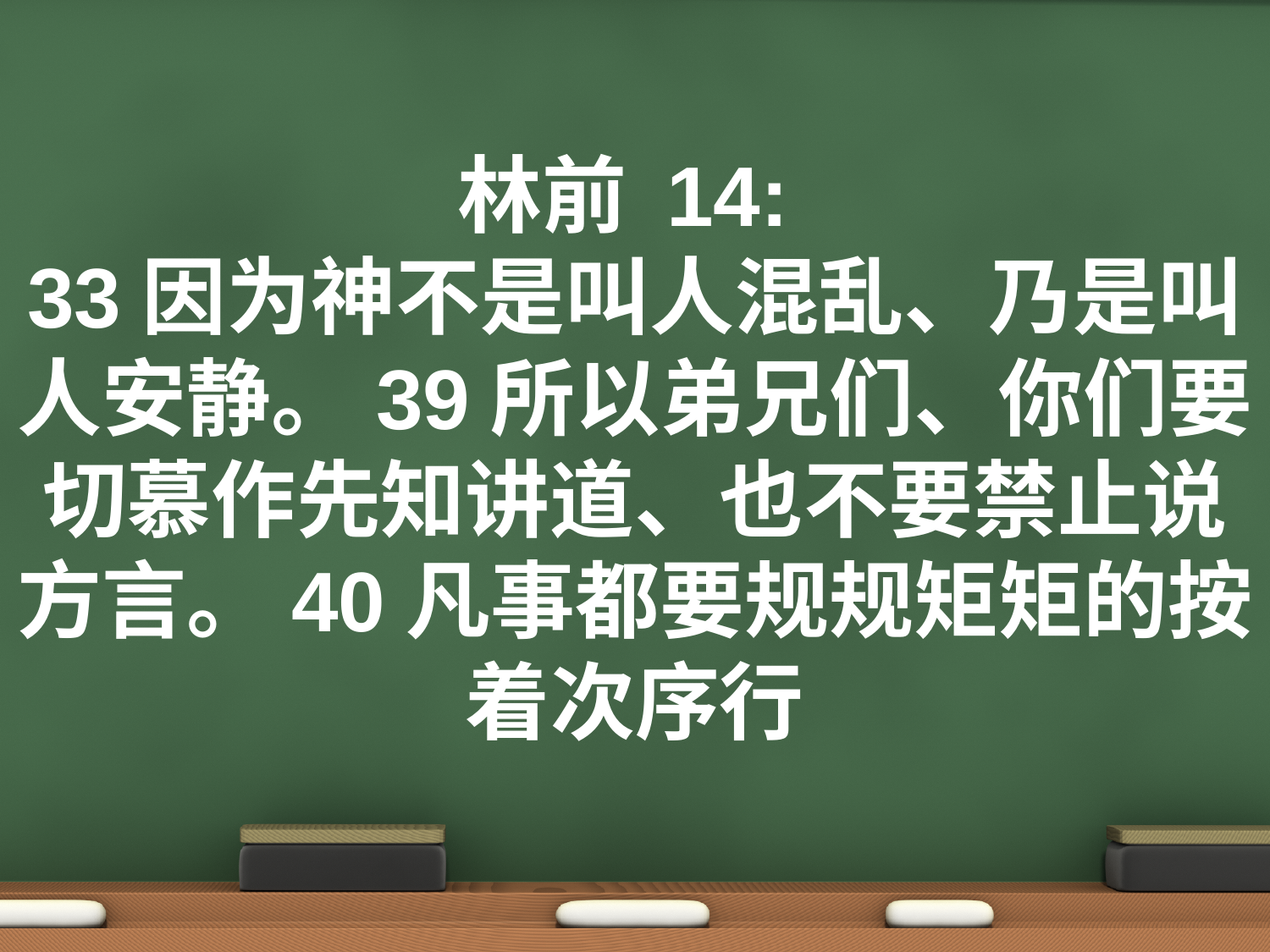

林前 14:
33因为神不是叫人混乱、乃是叫人安静。39所以弟兄们、你们要切慕作先知讲道、也不要禁止说方言。40凡事都要规规矩矩的按着次序行